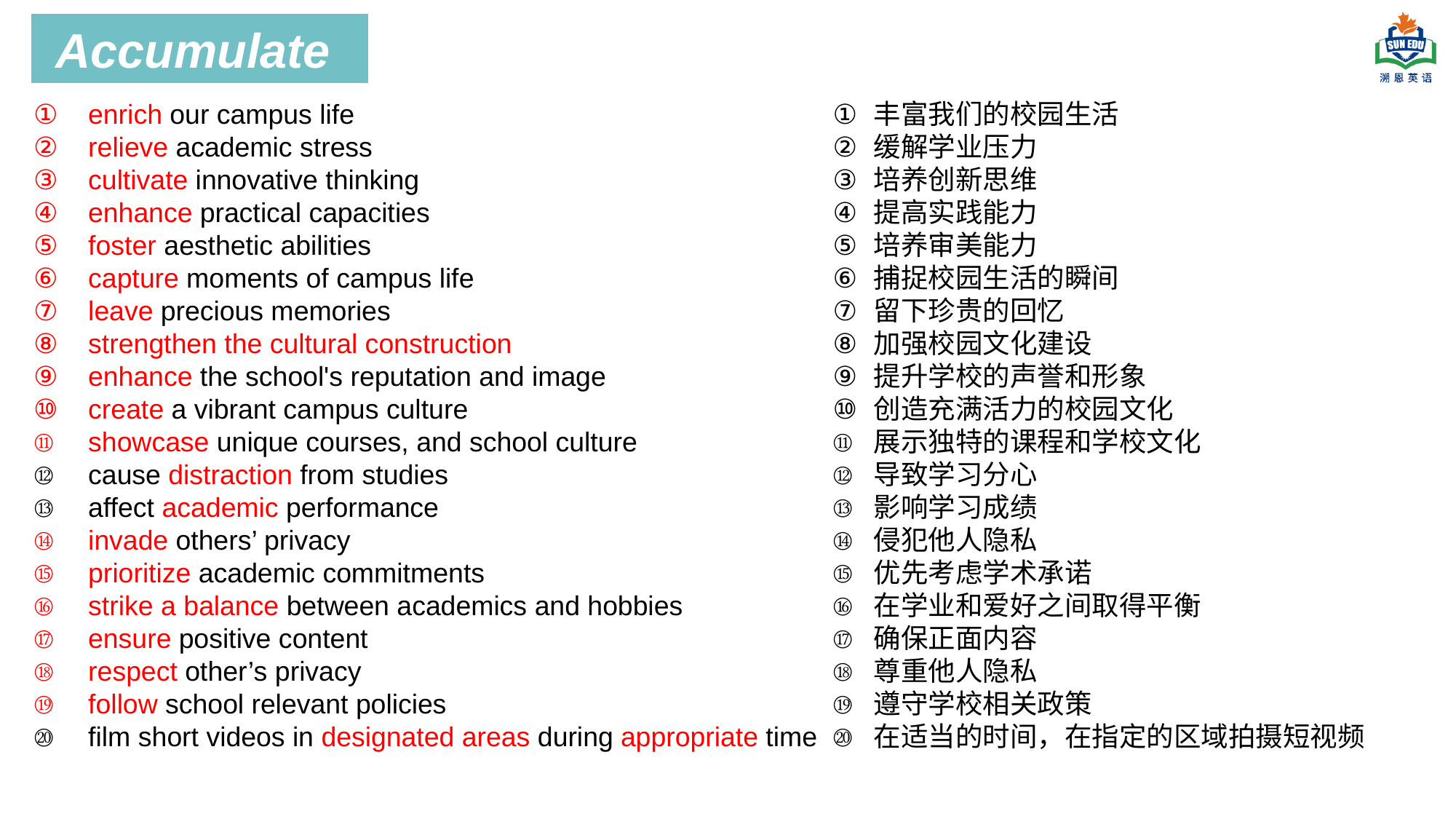

Accumulate
enrich our campus life
relieve academic stress
cultivate innovative thinking
enhance practical capacities
foster aesthetic abilities
capture moments of campus life
leave precious memories
strengthen the cultural construction
enhance the school's reputation and image
create a vibrant campus culture
showcase unique courses, and school culture
cause distraction from studies
affect academic performance
invade others’ privacy
prioritize academic commitments
strike a balance between academics and hobbies
ensure positive content
respect other’s privacy
follow school relevant policies
film short videos in designated areas during appropriate time

丰富我们的校园生活
缓解学业压力
培养创新思维
提高实践能力
培养审美能力
捕捉校园生活的瞬间
留下珍贵的回忆
加强校园文化建设
提升学校的声誉和形象
创造充满活力的校园文化
展示独特的课程和学校文化
导致学习分心
影响学习成绩
侵犯他人隐私
优先考虑学术承诺
在学业和爱好之间取得平衡
确保正面内容
尊重他人隐私
遵守学校相关政策
在适当的时间，在指定的区域拍摄短视频